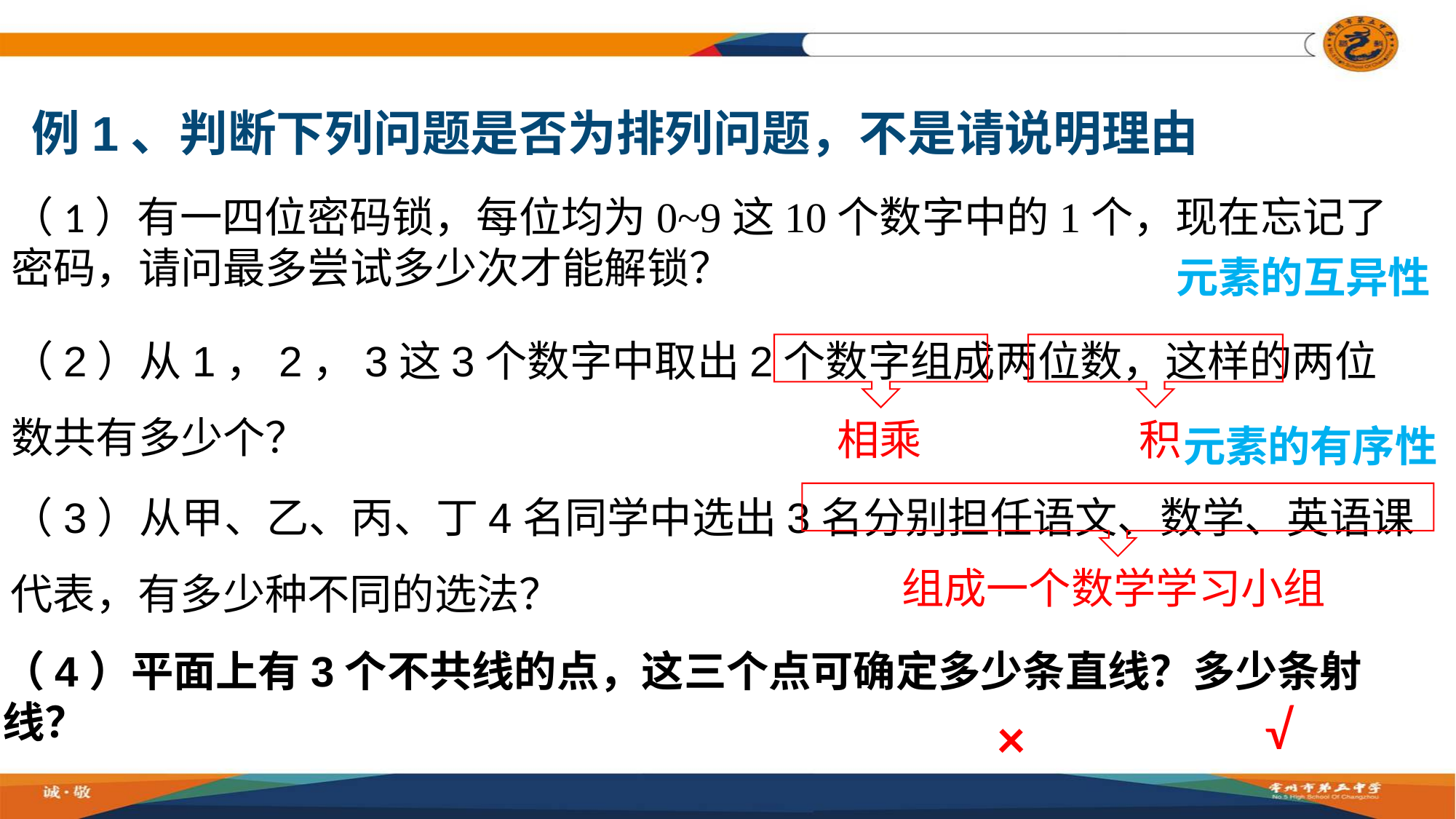

例1、判断下列问题是否为排列问题，不是请说明理由
（1）有一四位密码锁，每位均为0~9这10个数字中的1个，现在忘记了密码，请问最多尝试多少次才能解锁？
元素的互异性
（2）从1，2，3这3个数字中取出2个数字组成两位数，这样的两位数共有多少个？

相乘

积
元素的有序性
（3）从甲、乙、丙、丁4名同学中选出3名分别担任语文、数学、英语课代表，有多少种不同的选法？

组成一个数学学习小组
（4）平面上有3个不共线的点，这三个点可确定多少条直线？多少条射线？
√
×